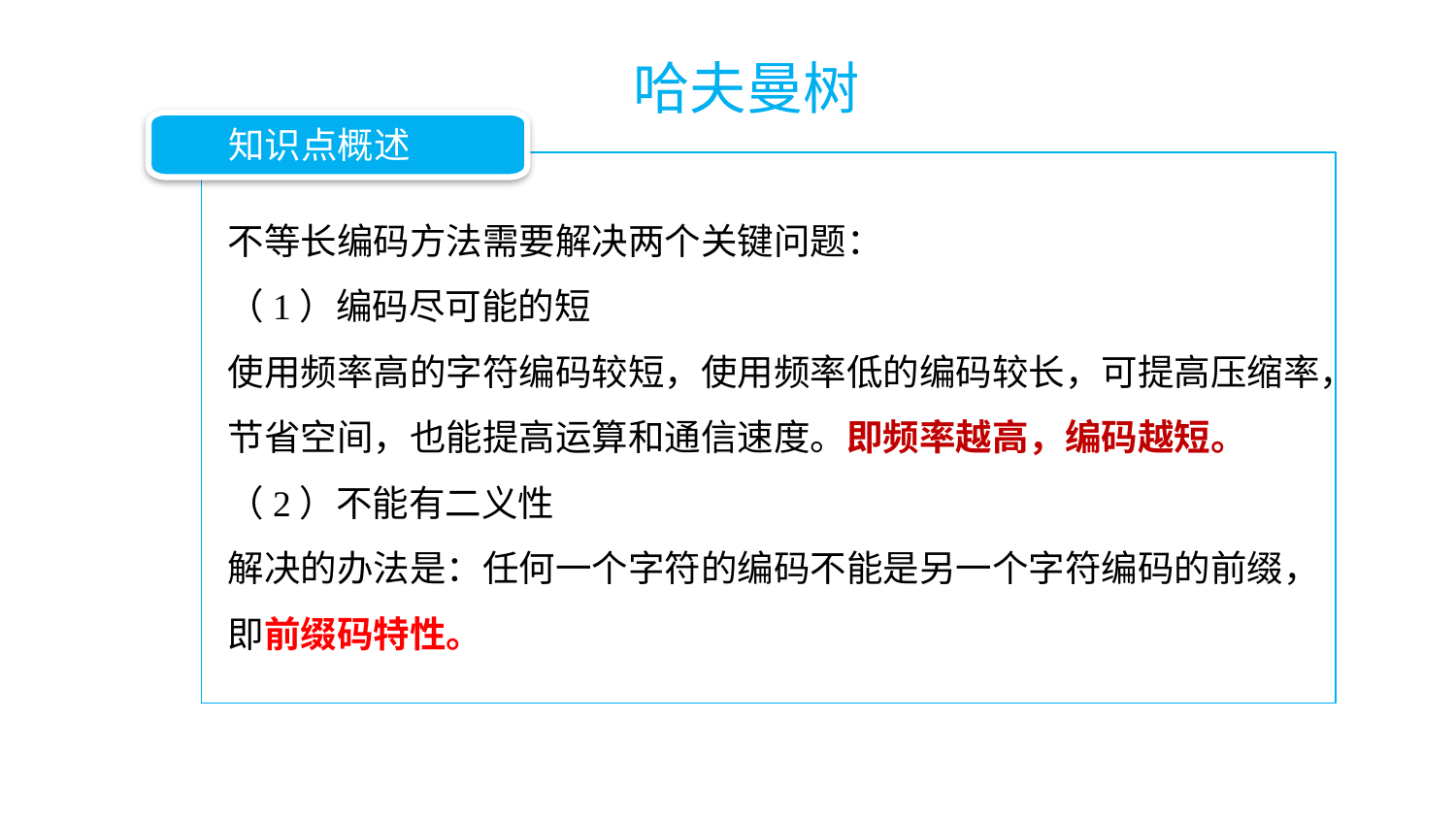

哈夫曼树

知识点概述
不等长编码方法需要解决两个关键问题：
（1）编码尽可能的短
使用频率高的字符编码较短，使用频率低的编码较长，可提高压缩率，节省空间，也能提高运算和通信速度。即频率越高，编码越短。
（2）不能有二义性
解决的办法是：任何一个字符的编码不能是另一个字符编码的前缀，即前缀码特性。
3